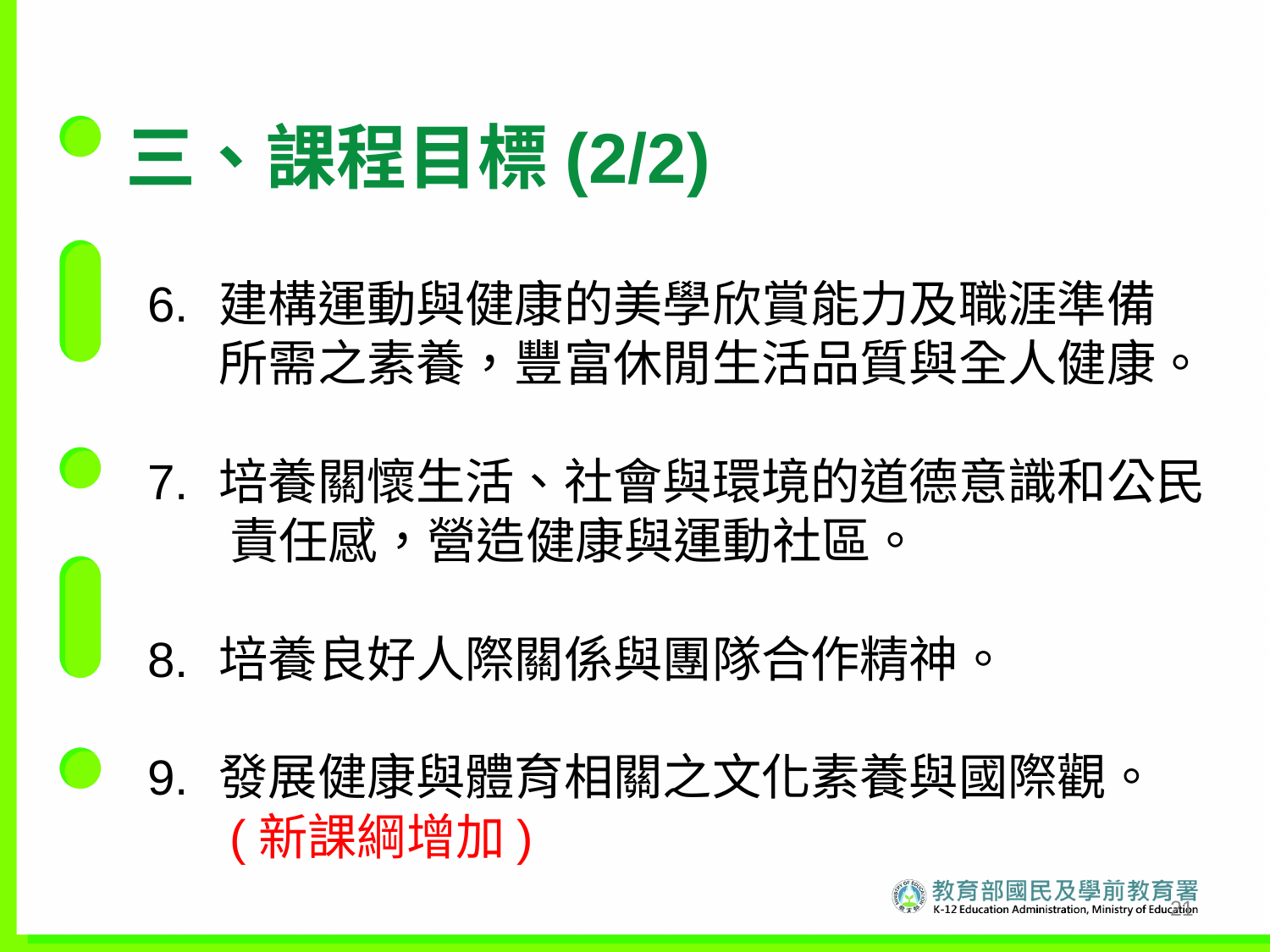

三、課程目標(2/2)
建構運動與健康的美學欣賞能力及職涯準備   所需之素養，豐富休閒生活品質與全人健康。

培養關懷生活、社會與環境的道德意識和公民   責任感，營造健康與運動社區。

培養良好人際關係與團隊合作精神。

發展健康與體育相關之文化素養與國際觀。
      (新課綱增加)

21